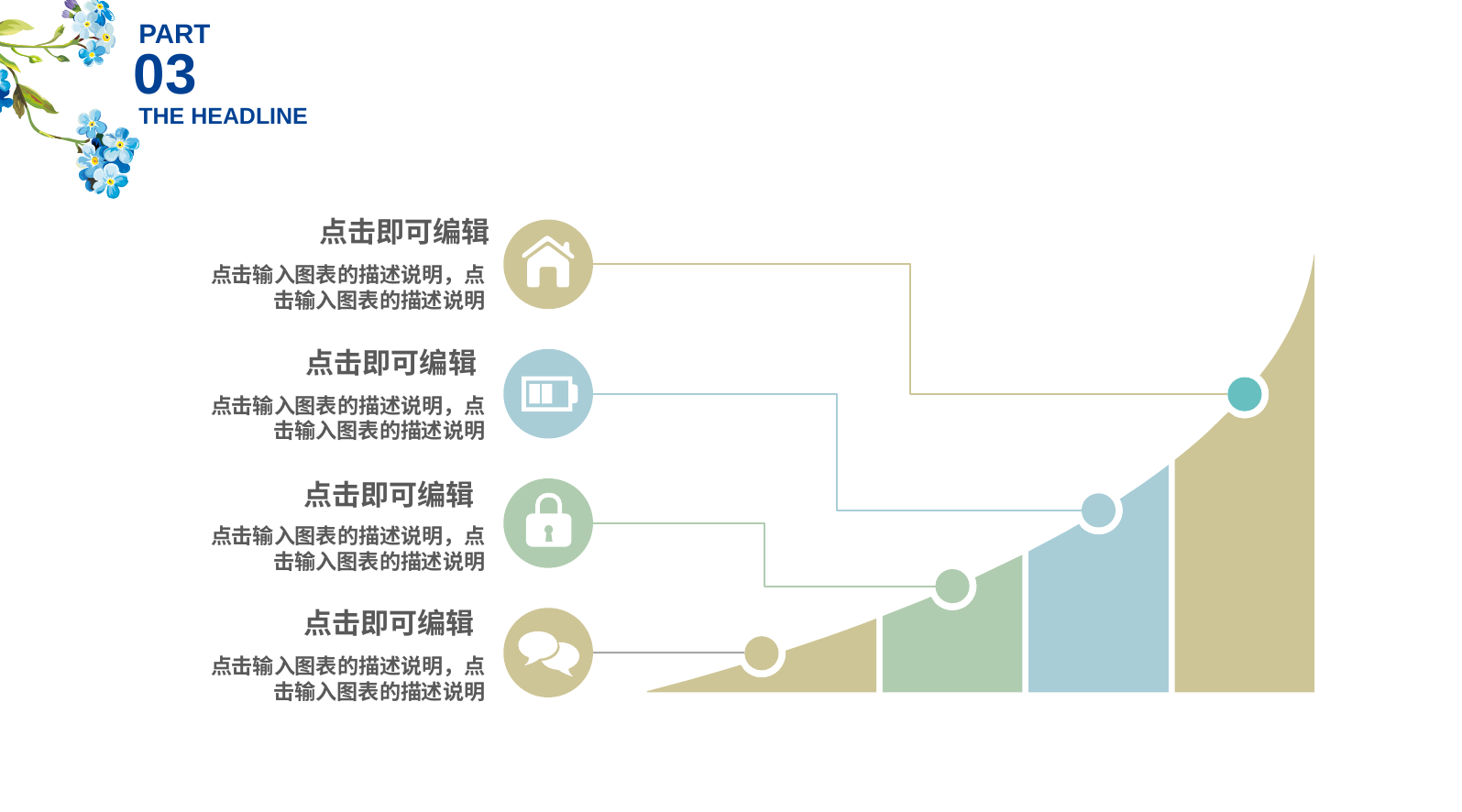

PART
03
THE HEADLINE
点击即可编辑

点击输入图表的描述说明，点击输入图表的描述说明
点击即可编辑

点击输入图表的描述说明，点击输入图表的描述说明

点击即可编辑

点击输入图表的描述说明，点击输入图表的描述说明

点击即可编辑

点击输入图表的描述说明，点击输入图表的描述说明